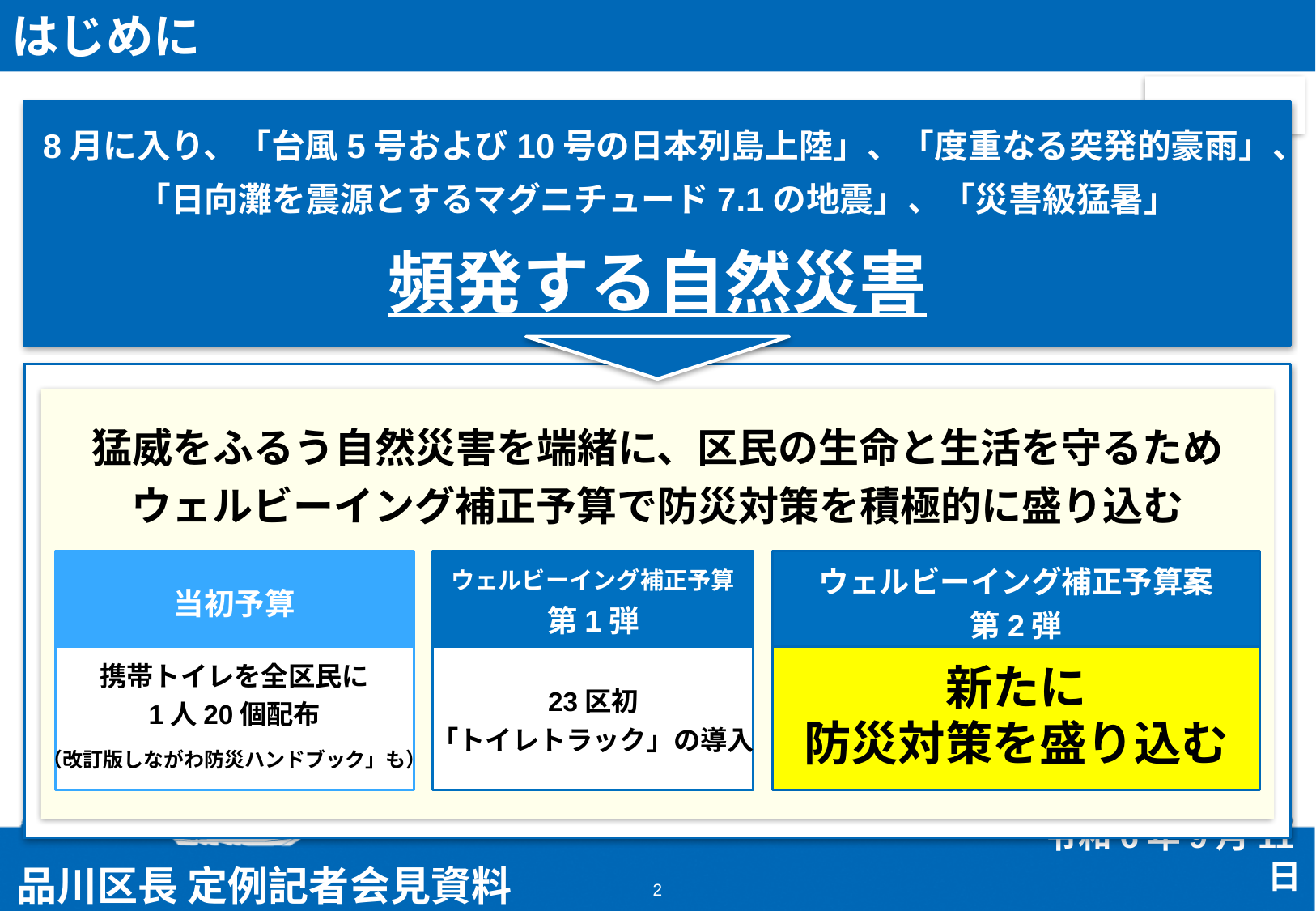

はじめに

8月に入り、「台風5号および10号の日本列島上陸」、「度重なる突発的豪雨」、
「日向灘を震源とするマグニチュード7.1の地震」、「災害級猛暑」
頻発する自然災害

猛威をふるう自然災害を端緒に、区民の生命と生活を守るため
ウェルビーイング補正予算で防災対策を積極的に盛り込む
当初予算

携帯トイレを全区民に
1人20個配布

（改訂版しながわ防災ハンドブック」も）
ウェルビーイング補正予算
第1弾

23区初
「トイレトラック」の導入
ウェルビーイング補正予算案
第2弾

新たに
防災対策を盛り込む